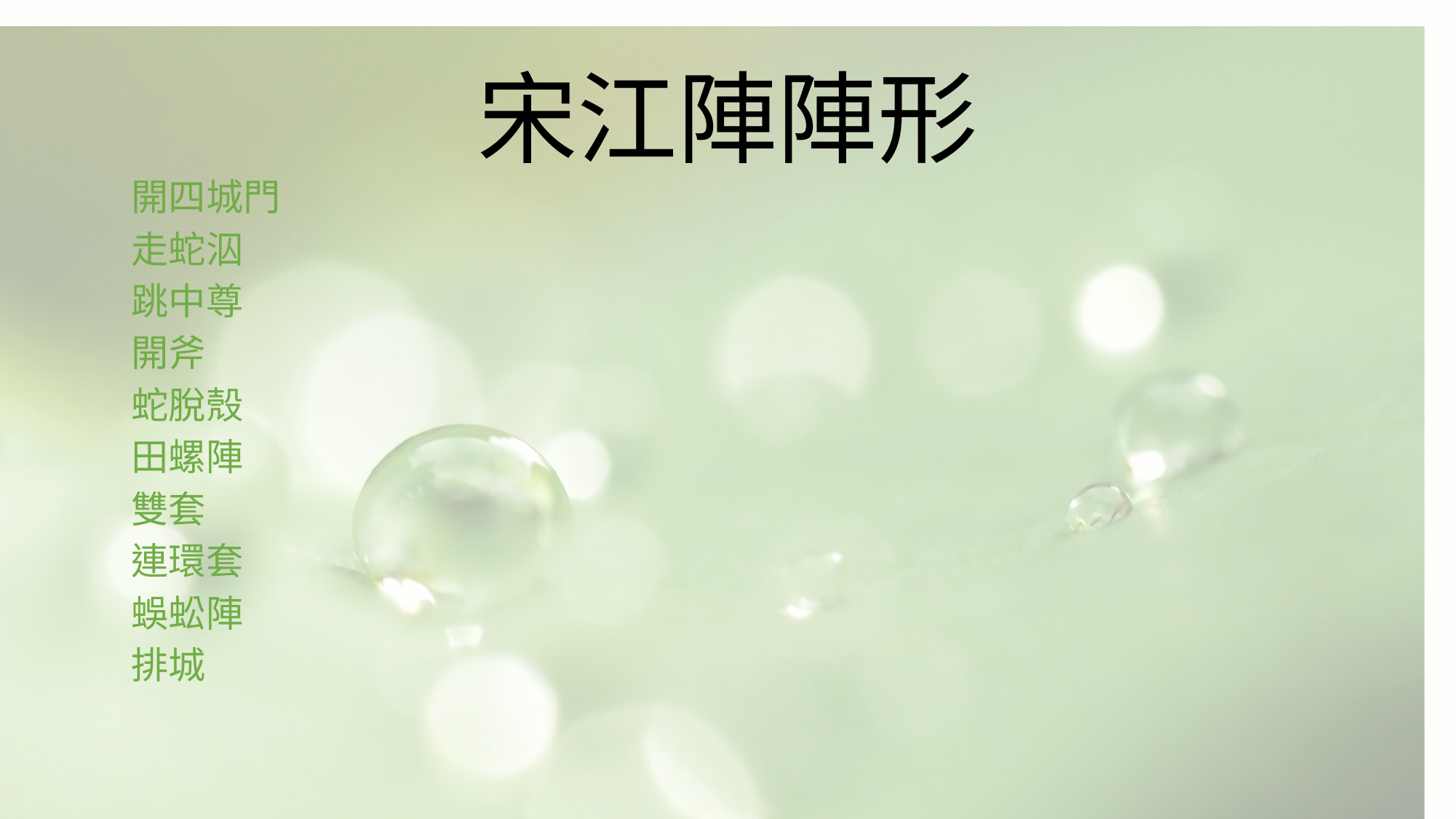

# 宋江陣陣形
開四城門
走蛇泅
跳中尊
開斧
蛇脫殼
田螺陣
雙套
連環套
蜈蚣陣
排城